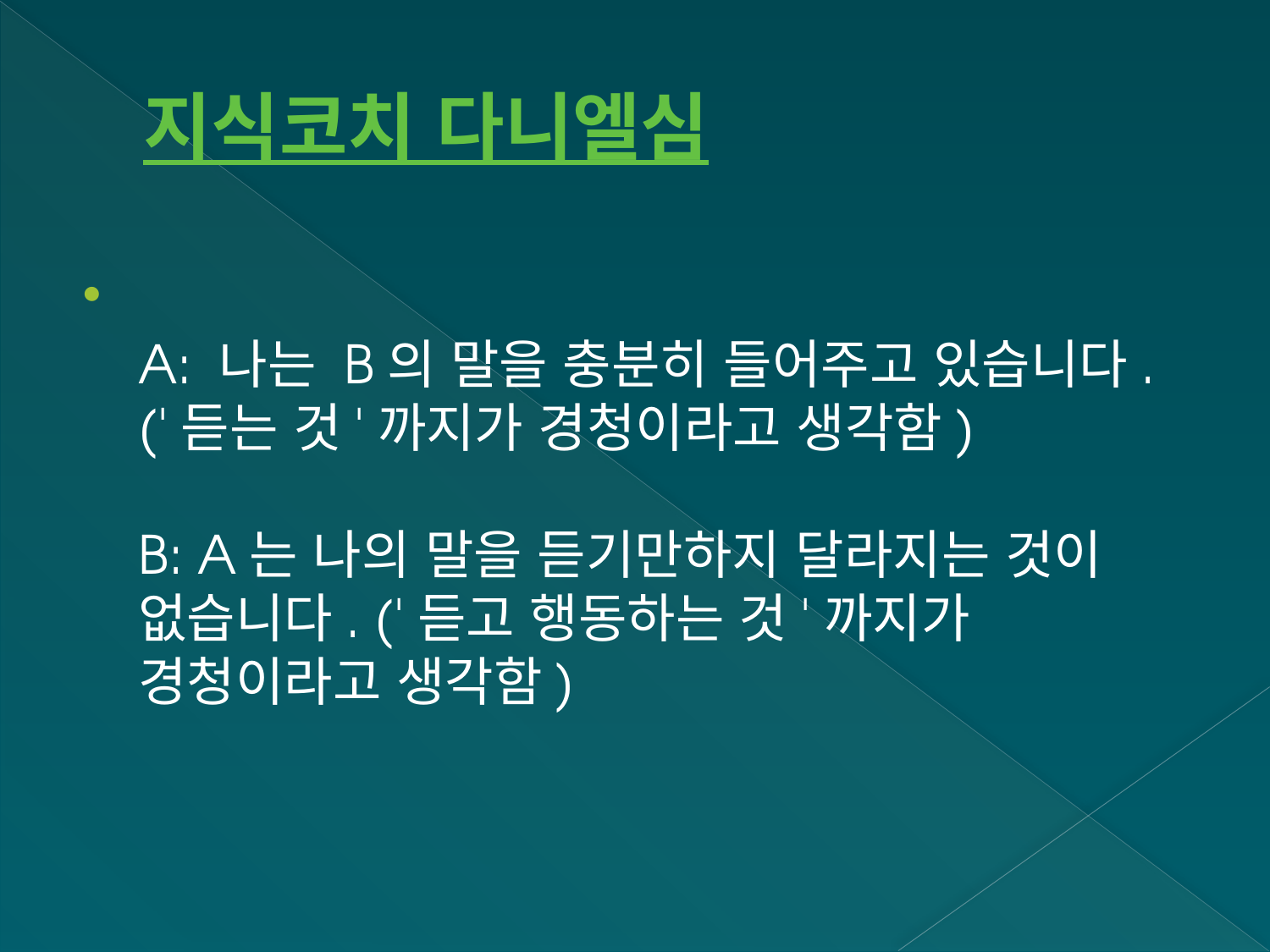

# 지식코치 다니엘심
A: 나는 B의 말을 충분히 들어주고 있습니다. ('듣는 것'까지가 경청이라고 생각함)
B: A는 나의 말을 듣기만하지 달라지는 것이 없습니다. ('듣고 행동하는 것'까지가 경청이라고 생각함)